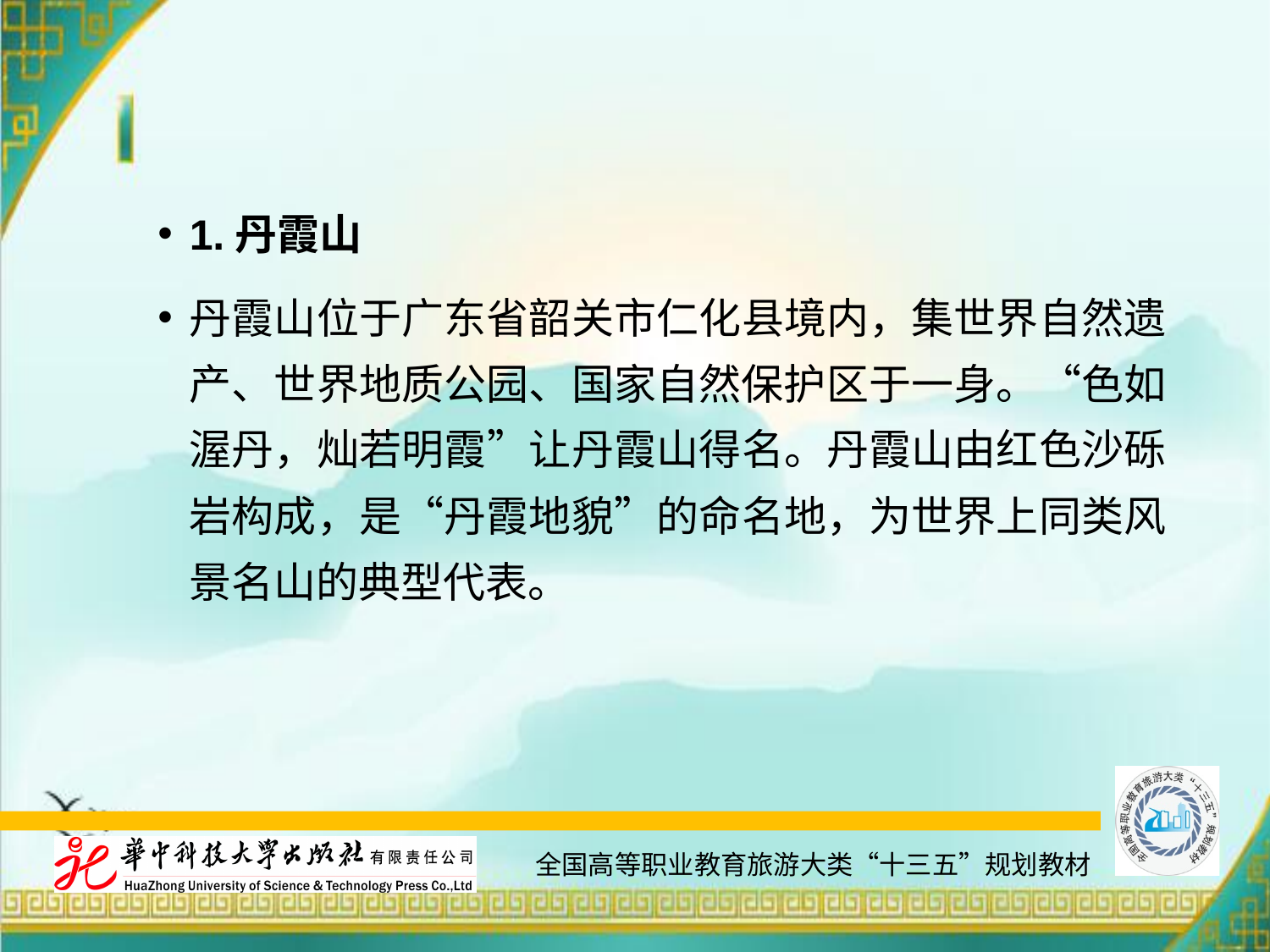

#
1.丹霞山
丹霞山位于广东省韶关市仁化县境内，集世界自然遗产、世界地质公园、国家自然保护区于一身。“色如渥丹，灿若明霞”让丹霞山得名。丹霞山由红色沙砾岩构成，是“丹霞地貌”的命名地，为世界上同类风景名山的典型代表。